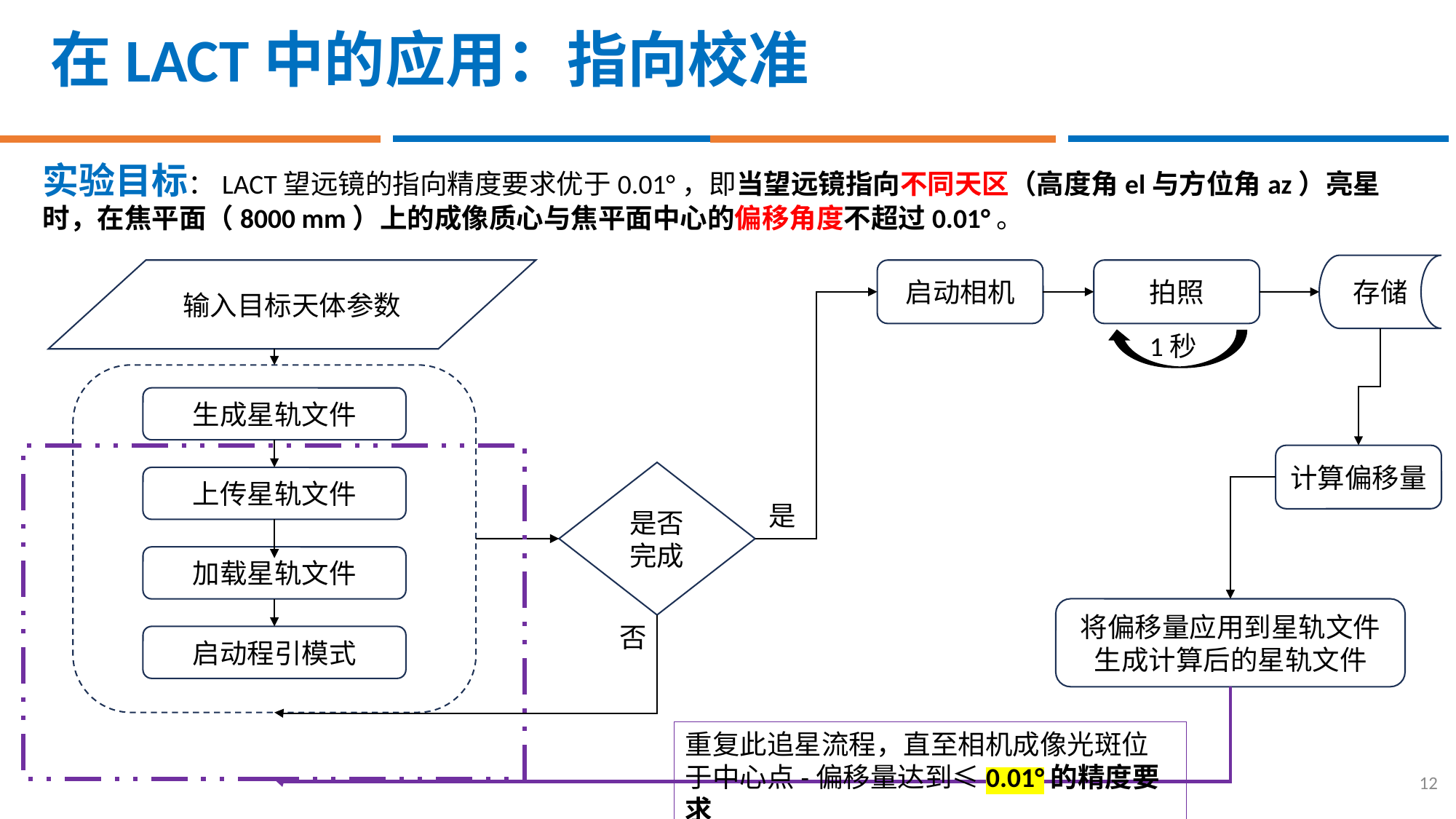

在LACT中的应用：指向校准
实验目标：LACT望远镜的指向精度要求优于0.01°，即当望远镜指向不同天区（高度角el与方位角az）亮星时，在焦平面（8000 mm）上的成像质心与焦平面中心的偏移角度不超过0.01°。
存储
输入目标天体参数
启动相机
拍照

1秒

生成星轨文件

计算偏移量
是否完成
上传星轨文件
是
加载星轨文件
将偏移量应用到星轨文件
生成计算后的星轨文件
否
启动程引模式
重复此追星流程，直至相机成像光斑位于中心点-偏移量达到≤0.01°的精度要求
12